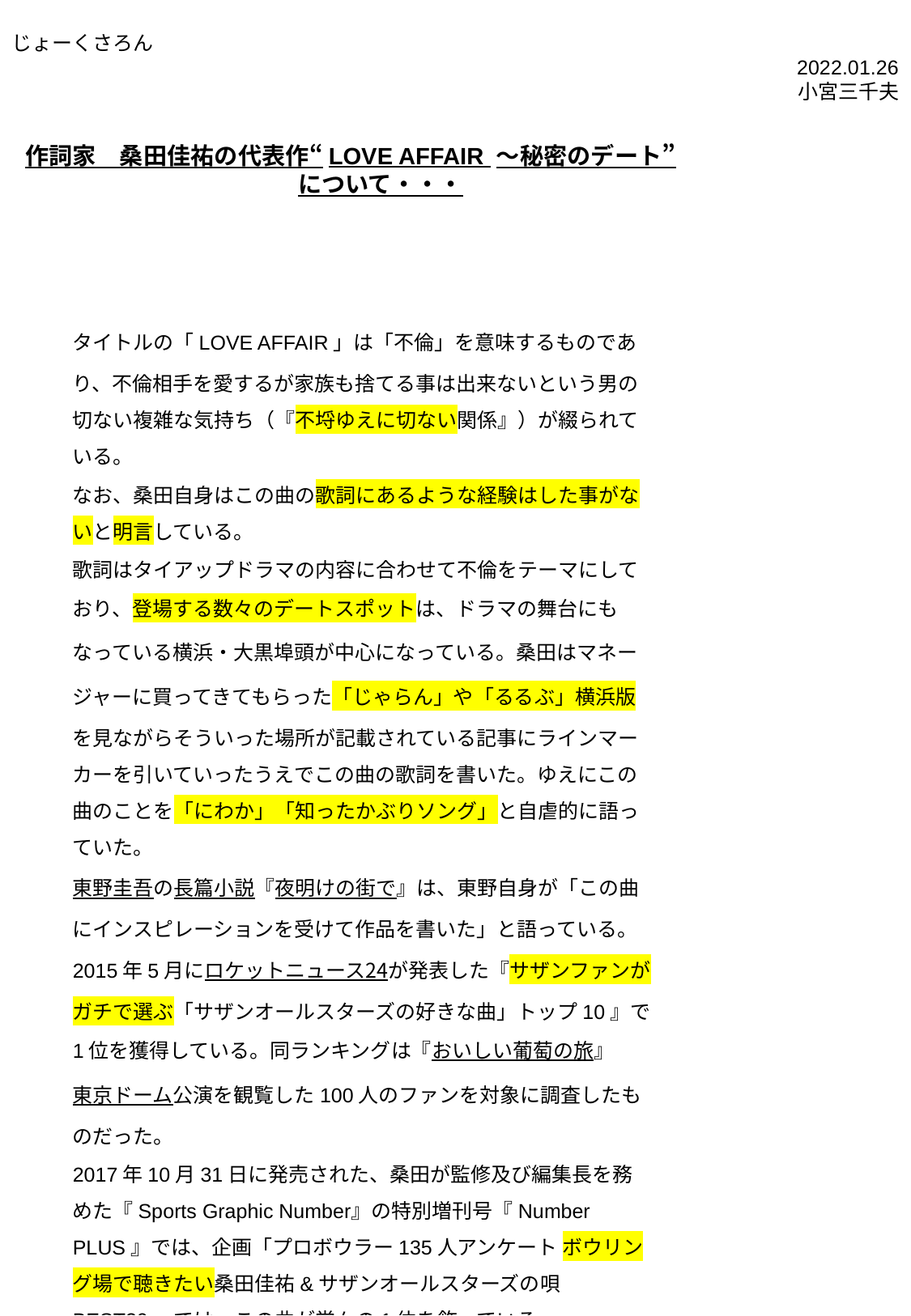

じょーくさろん
2022.01.26
小宮三千夫
作詞家　桑田佳祐の代表作“LOVE AFFAIR 〜秘密のデート”
について・・・
タイトルの「LOVE AFFAIR」は「不倫」を意味するものであり、不倫相手を愛するが家族も捨てる事は出来ないという男の切ない複雑な気持ち（『不埒ゆえに切ない関係』）が綴られている。
なお、桑田自身はこの曲の歌詞にあるような経験はした事がないと明言している。
歌詞はタイアップドラマの内容に合わせて不倫をテーマにしており、登場する数々のデートスポットは、ドラマの舞台にもなっている横浜・大黒埠頭が中心になっている。桑田はマネージャーに買ってきてもらった「じゃらん」や「るるぶ」横浜版を見ながらそういった場所が記載されている記事にラインマーカーを引いていったうえでこの曲の歌詞を書いた。ゆえにこの曲のことを「にわか」「知ったかぶりソング」と自虐的に語っていた。
東野圭吾の長篇小説『夜明けの街で』は、東野自身が「この曲にインスピレーションを受けて作品を書いた」と語っている。
2015年5月にロケットニュース24が発表した『サザンファンがガチで選ぶ「サザンオールスターズの好きな曲」トップ10』で1位を獲得している。同ランキングは『おいしい葡萄の旅』東京ドーム公演を観覧した100人のファンを対象に調査したものだった。
2017年10月31日に発売された、桑田が監修及び編集長を務めた『Sports Graphic Number』の特別増刊号『Number PLUS』では、企画「プロボウラー135人アンケート ボウリング場で聴きたい桑田佳祐&サザンオールスターズの唄BEST20」では、この曲が堂々の1位を飾っている。